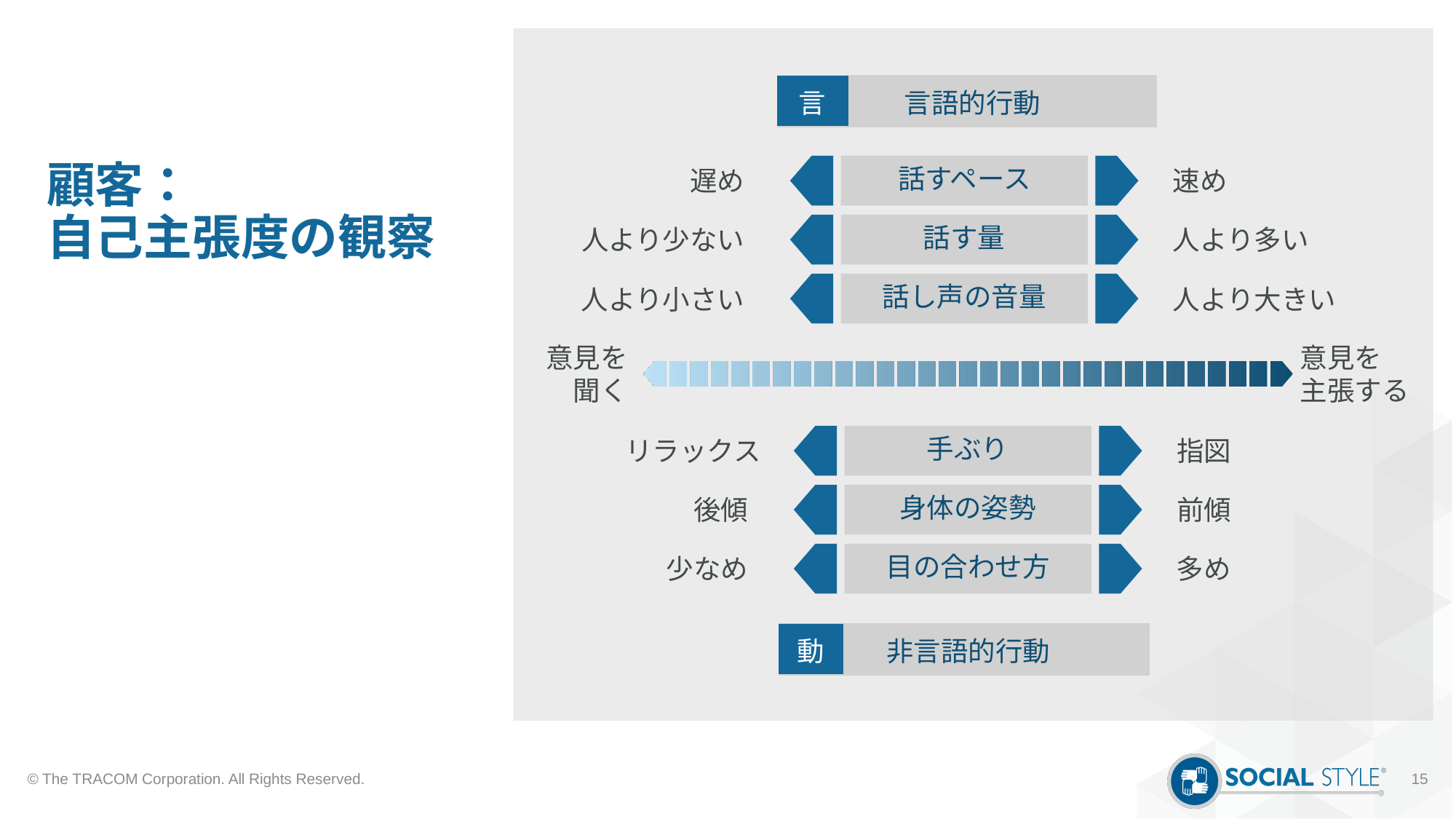

# 顧客： 自己主張度の観察

| 言 | 言語的行動 |
| --- | --- |

話すペース
遅め
速め

話す量
人より少ない
人より多い

話し声の音量

人より小さい
人より大きい
意見を聞く
意見を
主張する

手ぶり
リラックス
指図

身体の姿勢
後傾
前傾

目の合わせ方

少なめ
多め
| 動 | 非言語的行動 |
| --- | --- |
© The TRACOM Corporation. All Rights Reserved.
15